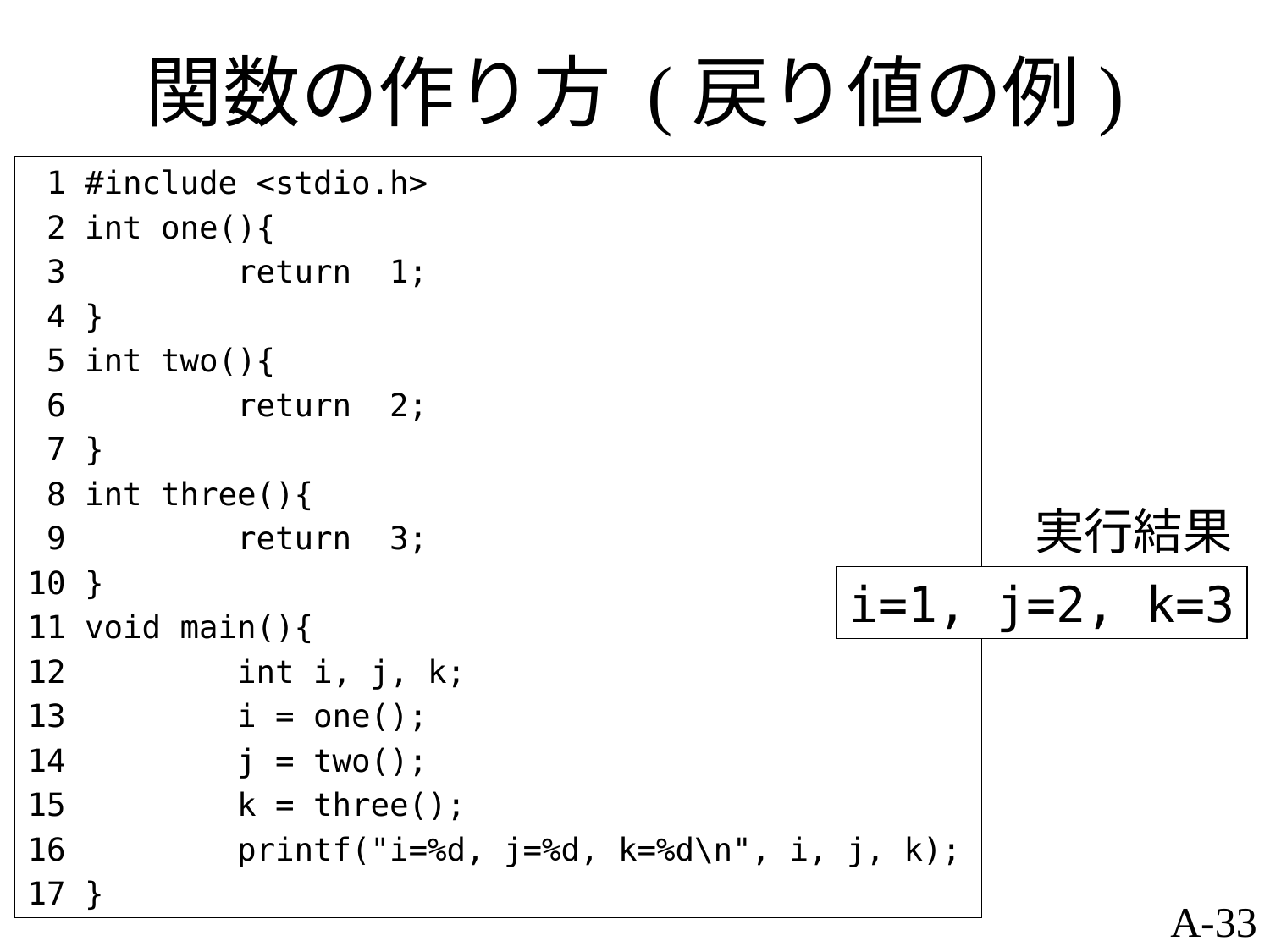

# 関数の作り方 (戻り値の例)
 1 #include <stdio.h>
 2 int one(){
 3         return  1;
 4 }
 5 int two(){
 6         return  2;
 7 }
 8 int three(){
 9         return  3;
10 }
11 void main(){
12         int i, j, k;
13         i = one();
14         j = two();
15         k = three();
16         printf("i=%d, j=%d, k=%d\n", i, j, k);
17 }
実行結果
i=1, j=2, k=3
A-33